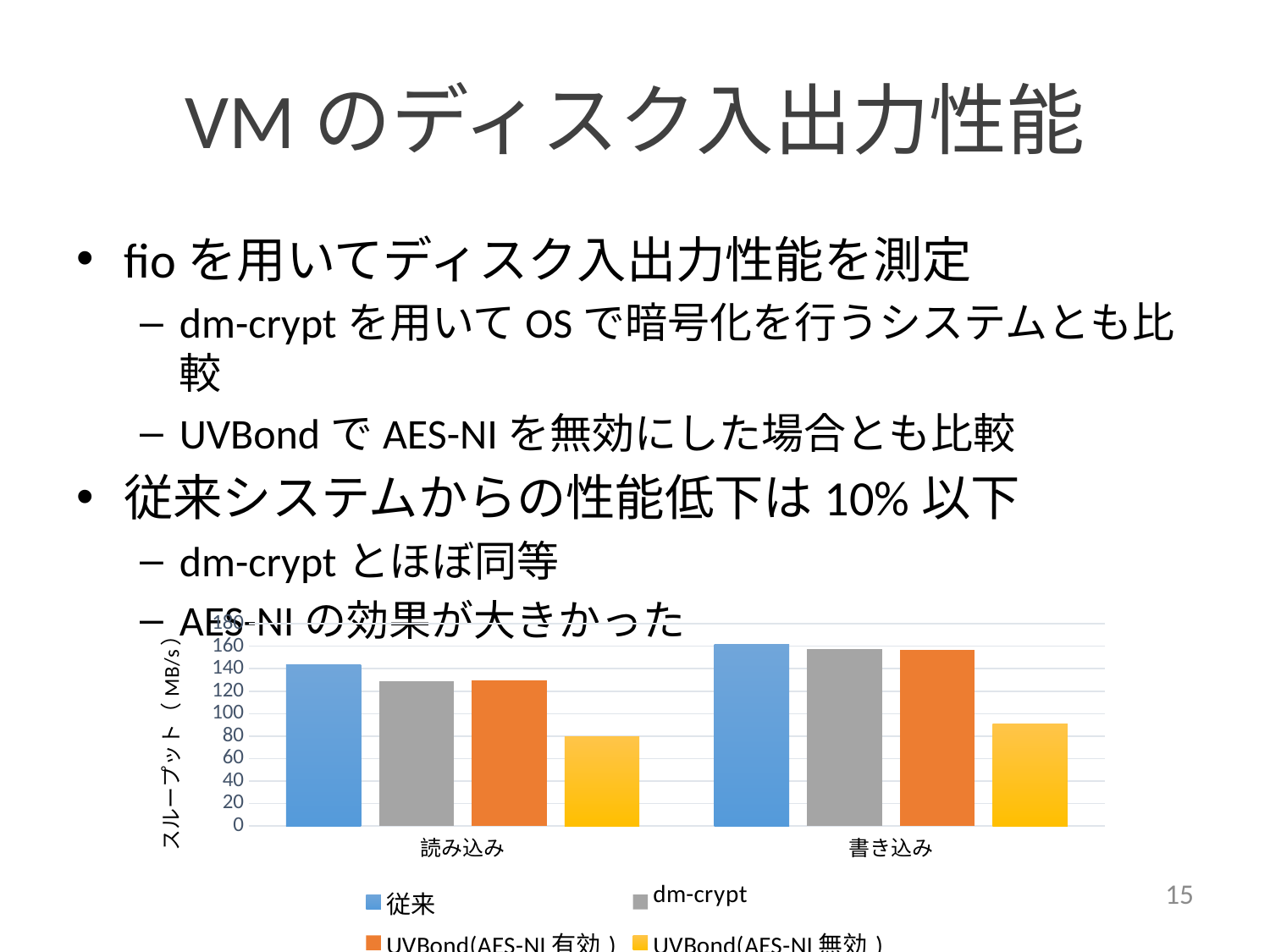

# VMのディスク入出力性能
fioを用いてディスク入出力性能を測定
dm-cryptを用いてOSで暗号化を行うシステムとも比較
UVBondでAES-NIを無効にした場合とも比較
従来システムからの性能低下は10%以下
dm-cryptとほぼ同等
AES-NIの効果が大きかった

### Chart

| Category | 従来 | dm-crypt | UVBond(AES-NI有効) | UVBond(AES-NI無効) |
|---|---|---|---|---|
| 読み込み | 143.5563 | 129.05 | 129.8692 | 79.5776 |
| 書き込み | 161.7394 | 157.11 | 156.4762 | 91.17029999999998 |
15